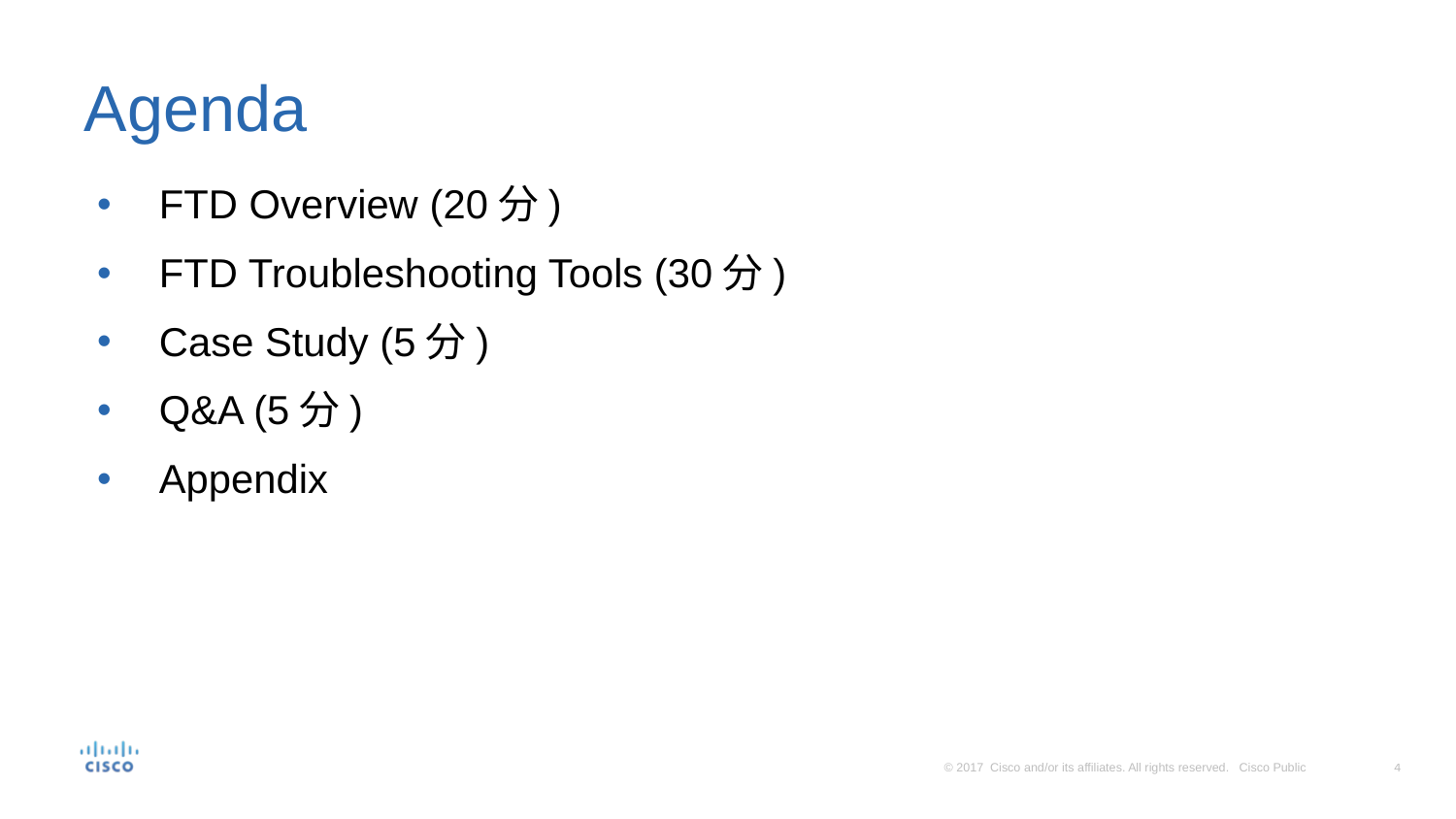

# Agenda
FTD Overview (20分)
FTD Troubleshooting Tools (30分)
Case Study (5分)
Q&A (5分)
Appendix